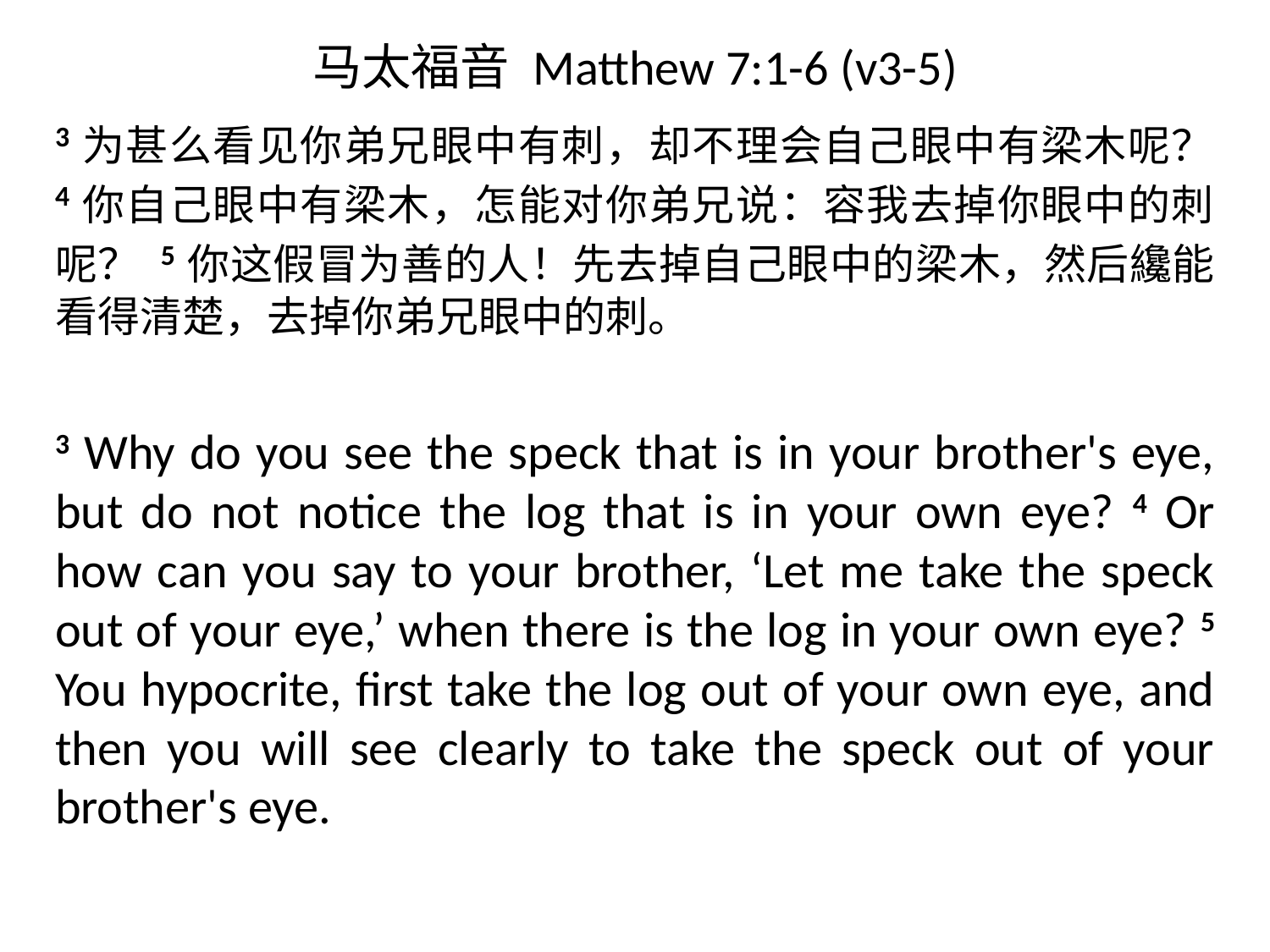

# 马太福音 Matthew 7:1-6 (v3-5)
3为甚么看见你弟兄眼中有刺，却不理会自己眼中有梁木呢？ 4你自己眼中有梁木，怎能对你弟兄说：容我去掉你眼中的刺呢？ 5你这假冒为善的人！先去掉自己眼中的梁木，然后纔能看得清楚，去掉你弟兄眼中的刺。

3 Why do you see the speck that is in your brother's eye, but do not notice the log that is in your own eye? 4 Or how can you say to your brother, ‘Let me take the speck out of your eye,’ when there is the log in your own eye? 5 You hypocrite, first take the log out of your own eye, and then you will see clearly to take the speck out of your brother's eye.